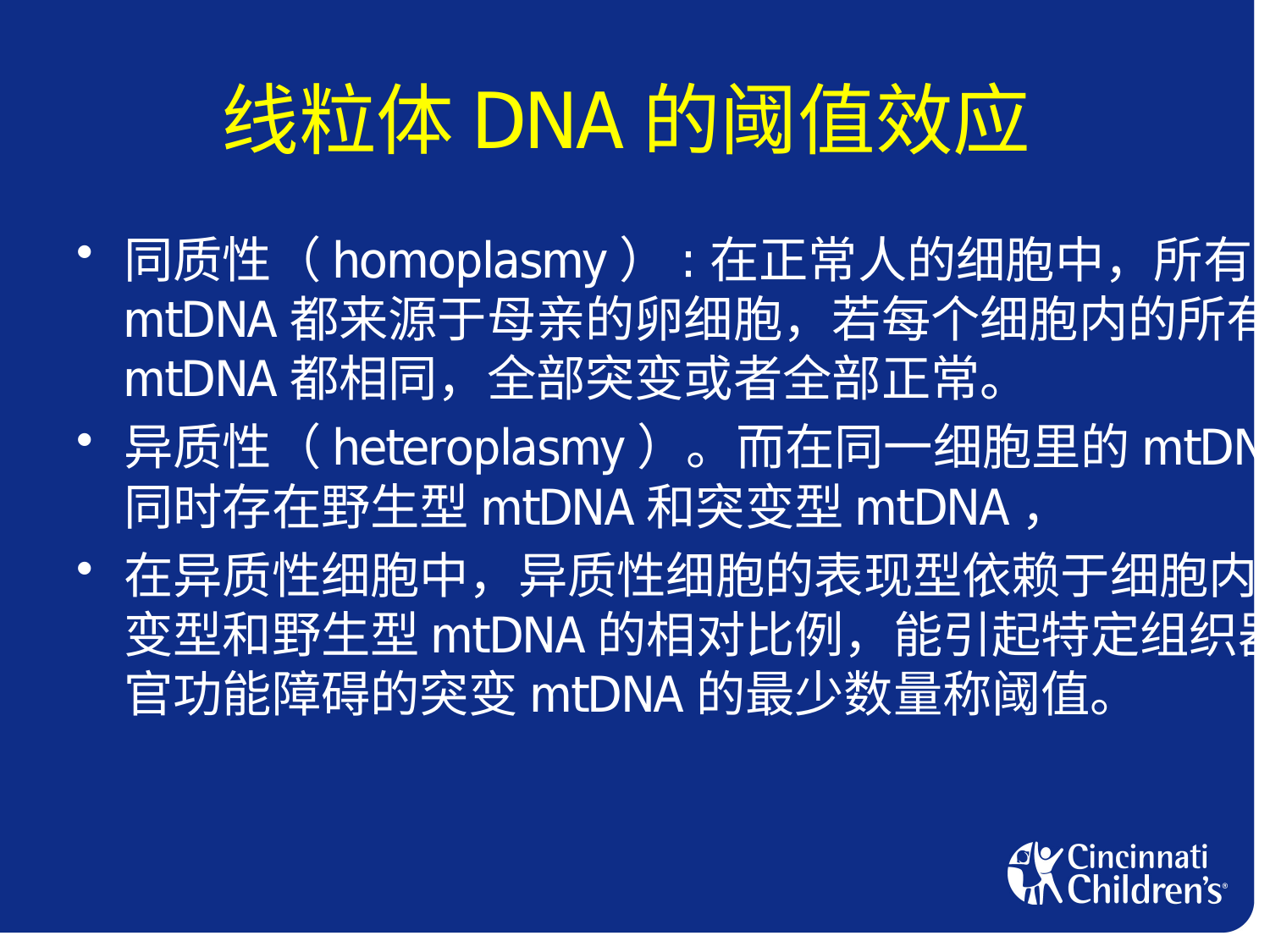

# 线粒体DNA的阈值效应
同质性（homoplasmy）:在正常人的细胞中，所有的mtDNA都来源于母亲的卵细胞，若每个细胞内的所有mtDNA都相同，全部突变或者全部正常。
异质性（heteroplasmy）。而在同一细胞里的mtDNA同时存在野生型mtDNA和突变型mtDNA，
在异质性细胞中，异质性细胞的表现型依赖于细胞内突变型和野生型mtDNA的相对比例，能引起特定组织器官功能障碍的突变mtDNA的最少数量称阈值。